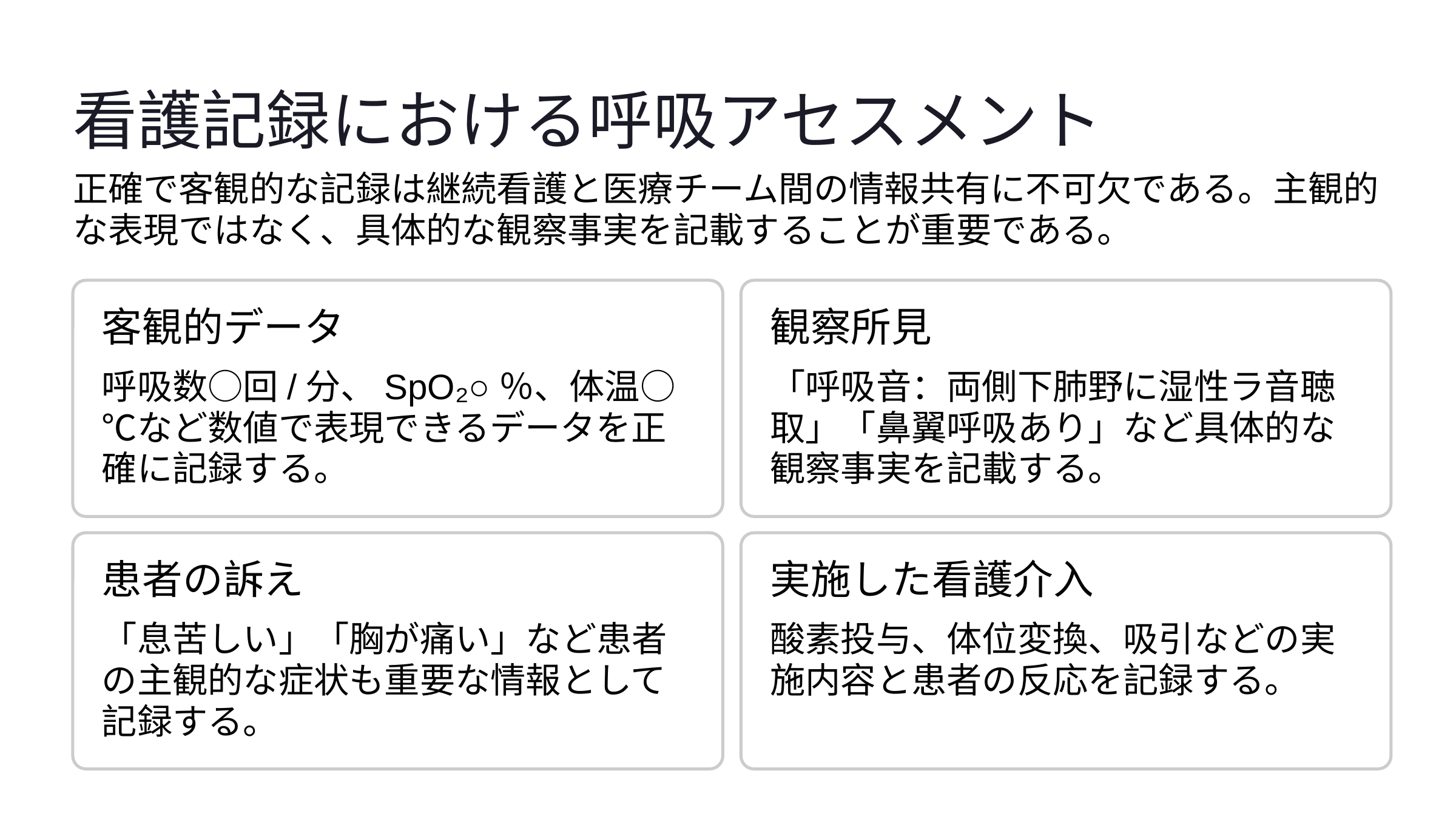

看護記録における呼吸アセスメント
正確で客観的な記録は継続看護と医療チーム間の情報共有に不可欠である。主観的な表現ではなく、具体的な観察事実を記載することが重要である。

客観的データ
観察所見
呼吸数○回/分、SpO₂○％、体温○℃など数値で表現できるデータを正確に記録する。
「呼吸音：両側下肺野に湿性ラ音聴取」「鼻翼呼吸あり」など具体的な観察事実を記載する。

患者の訴え
実施した看護介入
「息苦しい」「胸が痛い」など患者の主観的な症状も重要な情報として記録する。
酸素投与、体位変換、吸引などの実施内容と患者の反応を記録する。